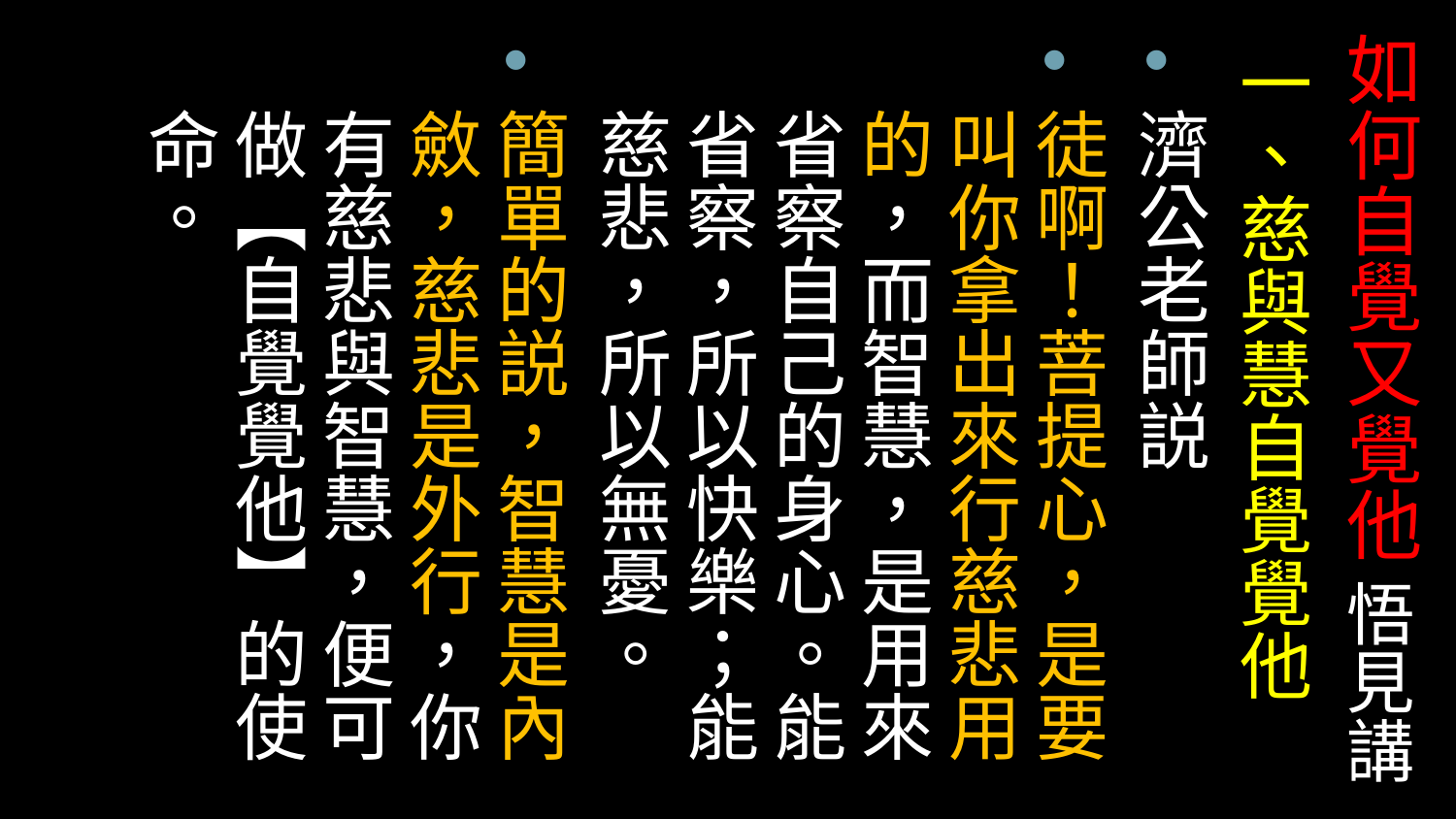

# 如何自覺又覺他 悟見講
一、慈與慧自覺覺他
濟公老師説
徒啊！菩提心，是要叫你拿出來行慈悲用的，而智慧，是用來省察自己的身心。能省察，所以快樂；能慈悲，所以無憂。
簡單的説，智慧是內斂，慈悲是外行，你有慈悲與智慧，便可做【自覺覺他】的使命。